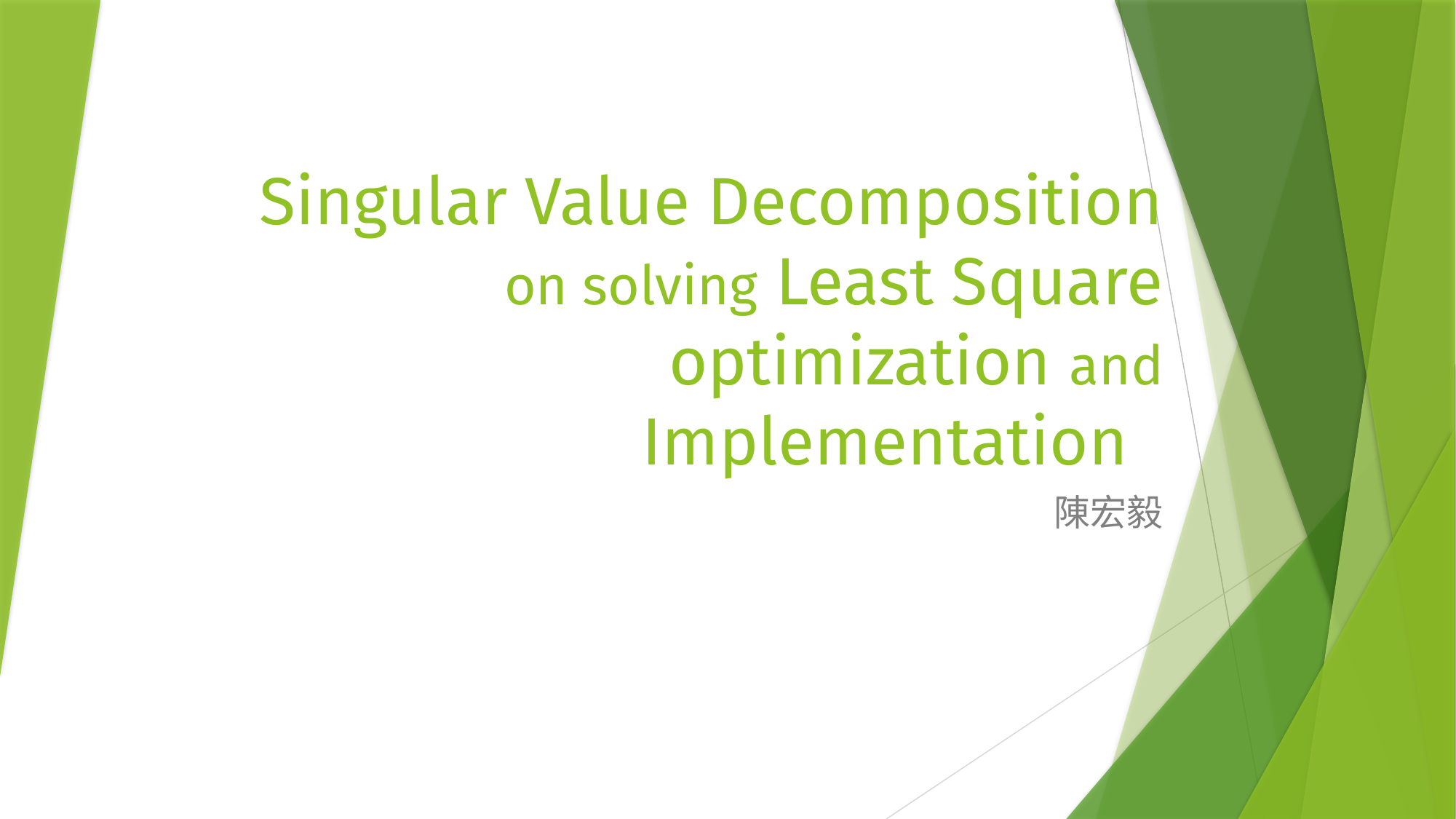

# Singular Value Decomposition on solving Least Square optimization and Implementation
陳宏毅